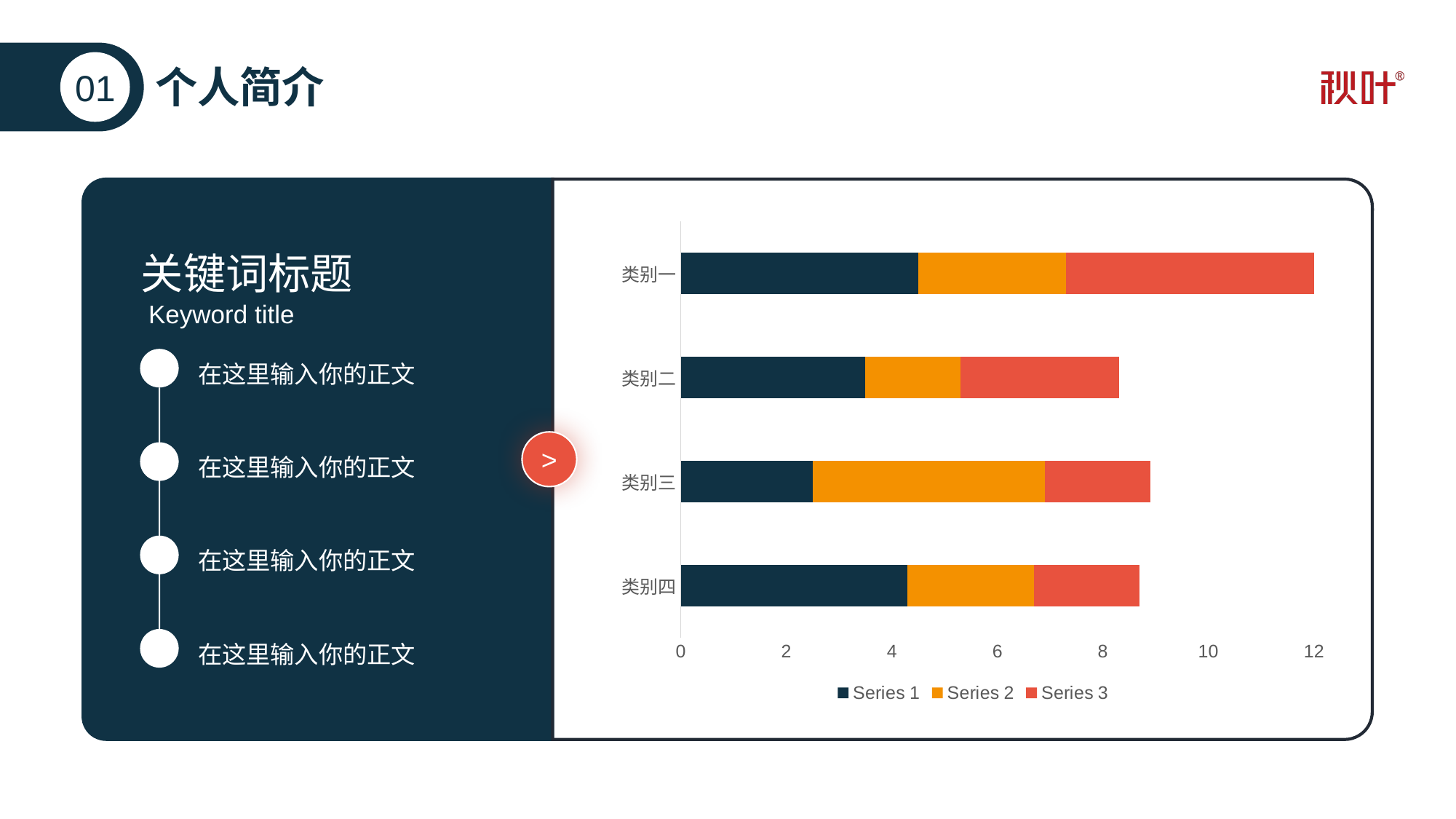

01
# 个人简介

### Chart

| Category | Series 1 | Series 2 | Series 3 |
|---|---|---|---|
| 类别四 | 4.3 | 2.4 | 2.0 |
| 类别三 | 2.5 | 4.4 | 2.0 |
| 类别二 | 3.5 | 1.8 | 3.0 |
| 类别一 | 4.5 | 2.8 | 5.0 |
关键词标题
Keyword title

在这里输入你的正文
>

在这里输入你的正文

在这里输入你的正文

在这里输入你的正文